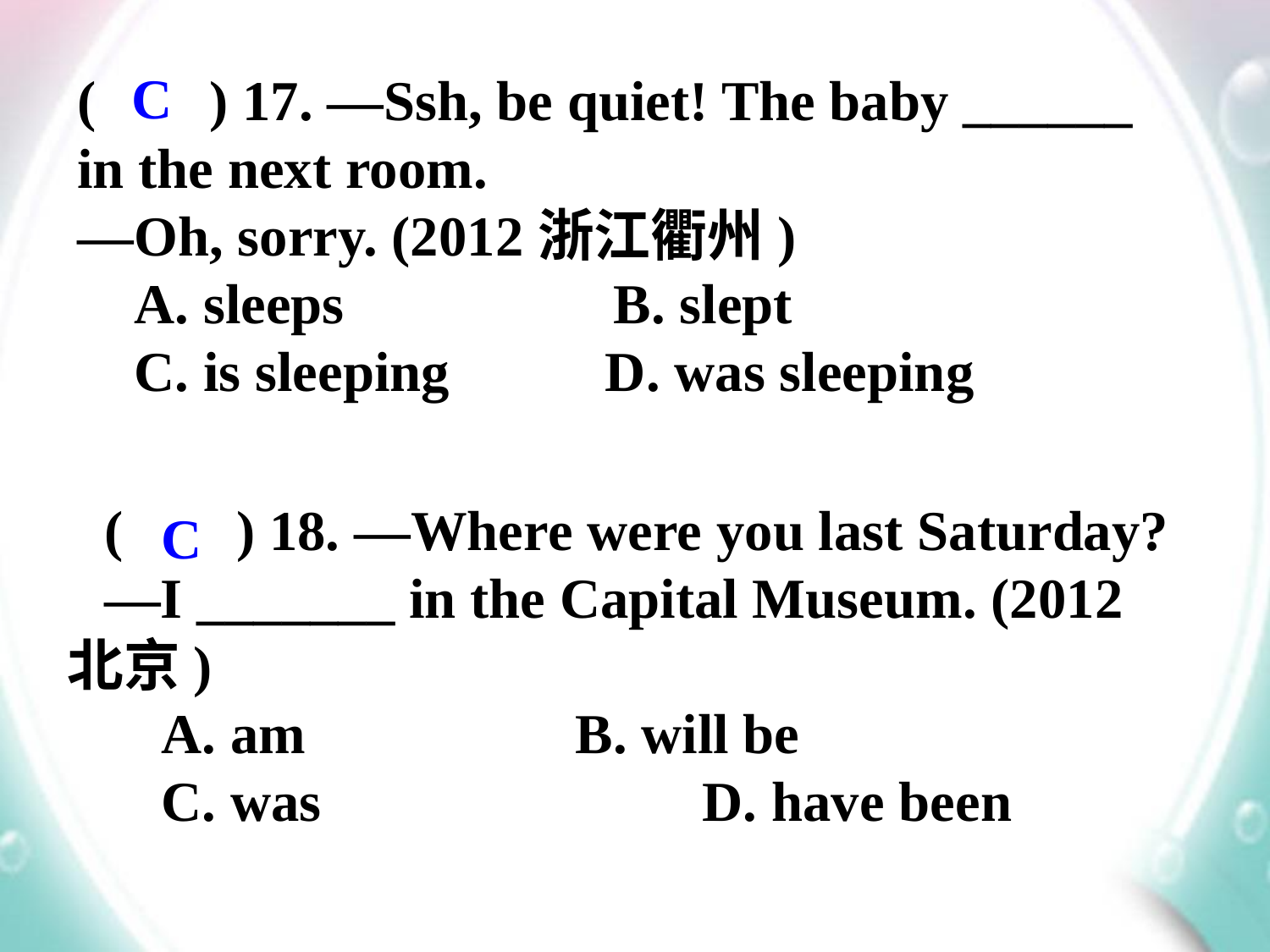

(        ) 17. —Ssh, be quiet! The baby ______ in the next room.
—Oh, sorry. (2012浙江衢州)
    A. sleeps                   B. slept
    C. is sleeping           D. was sleeping
C
(        ) 18. —Where were you last Saturday?
—I _______ in the Capital Museum. (2012北京)
    A. am 			B. will be
    C. was			D. have been
C